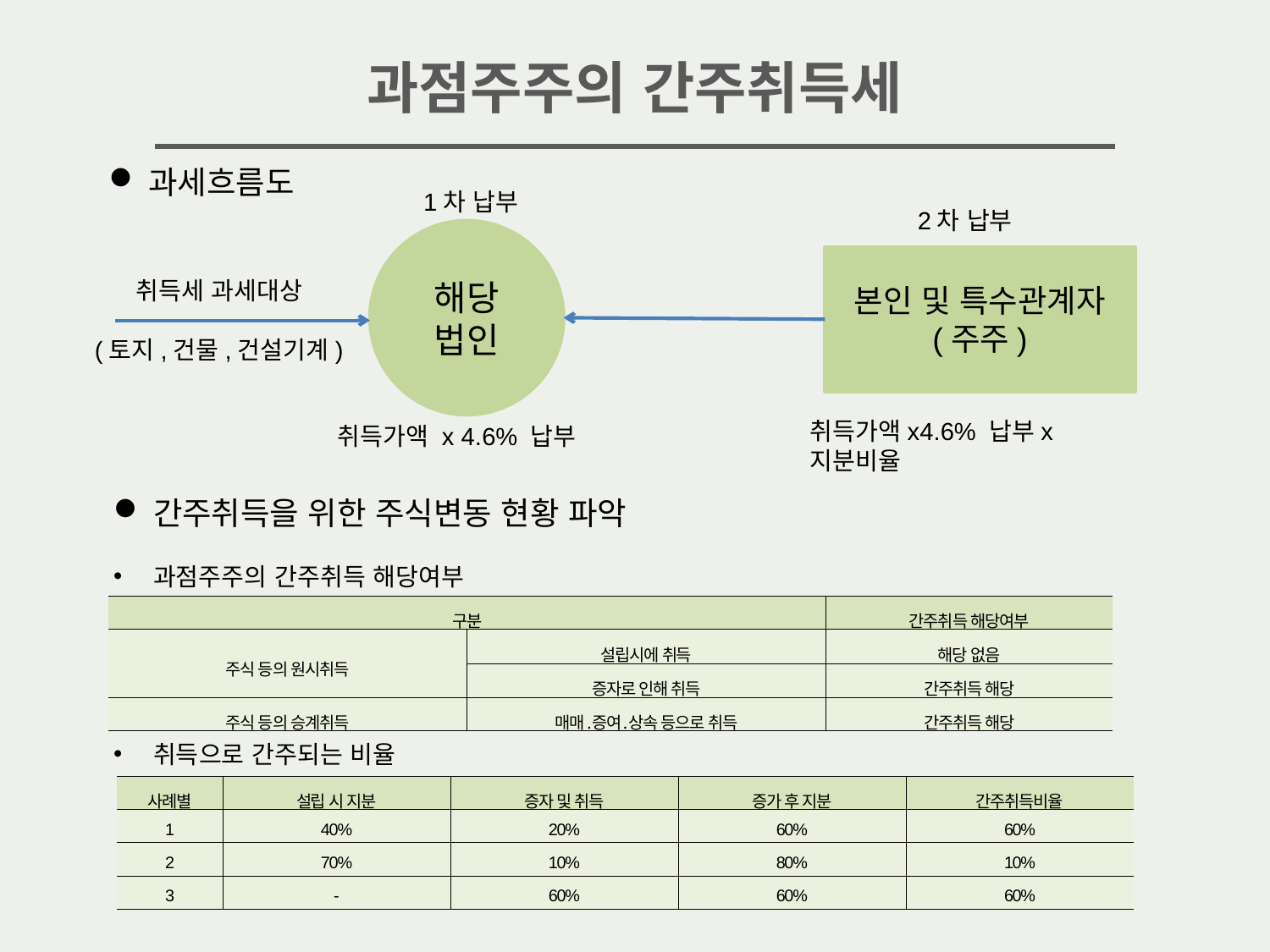

과점주주의 간주취득세
과세흐름도

1차 납부
2차 납부
해당
법인
본인 및 특수관계자 (주주)
취득세 과세대상

(토지,건물,건설기계)

취득가액x4.6% 납부x지분비율
취득가액 x 4.6% 납부
간주취득을 위한 주식변동 현황 파악

과점주주의 간주취득 해당여부

취득으로 간주되는 비율
| 구분 |  | 간주취득 해당여부 |
| --- | --- | --- |
| 주식 등의 원시취득 | 설립시에 취득 | 해당 없음 |
|  | 증자로 인해 취득 | 간주취득 해당 |
| 주식 등의 승계취득 | 매매․증여․상속 등으로 취득 | 간주취득 해당 |
| 사례별 | 설립 시 지분 | 증자 및 취득 | 증가 후 지분 | 간주취득비율 |
| --- | --- | --- | --- | --- |
| 1 | 40% | 20% | 60% | 60% |
| 2 | 70% | 10% | 80% | 10% |
| 3 | - | 60% | 60% | 60% |